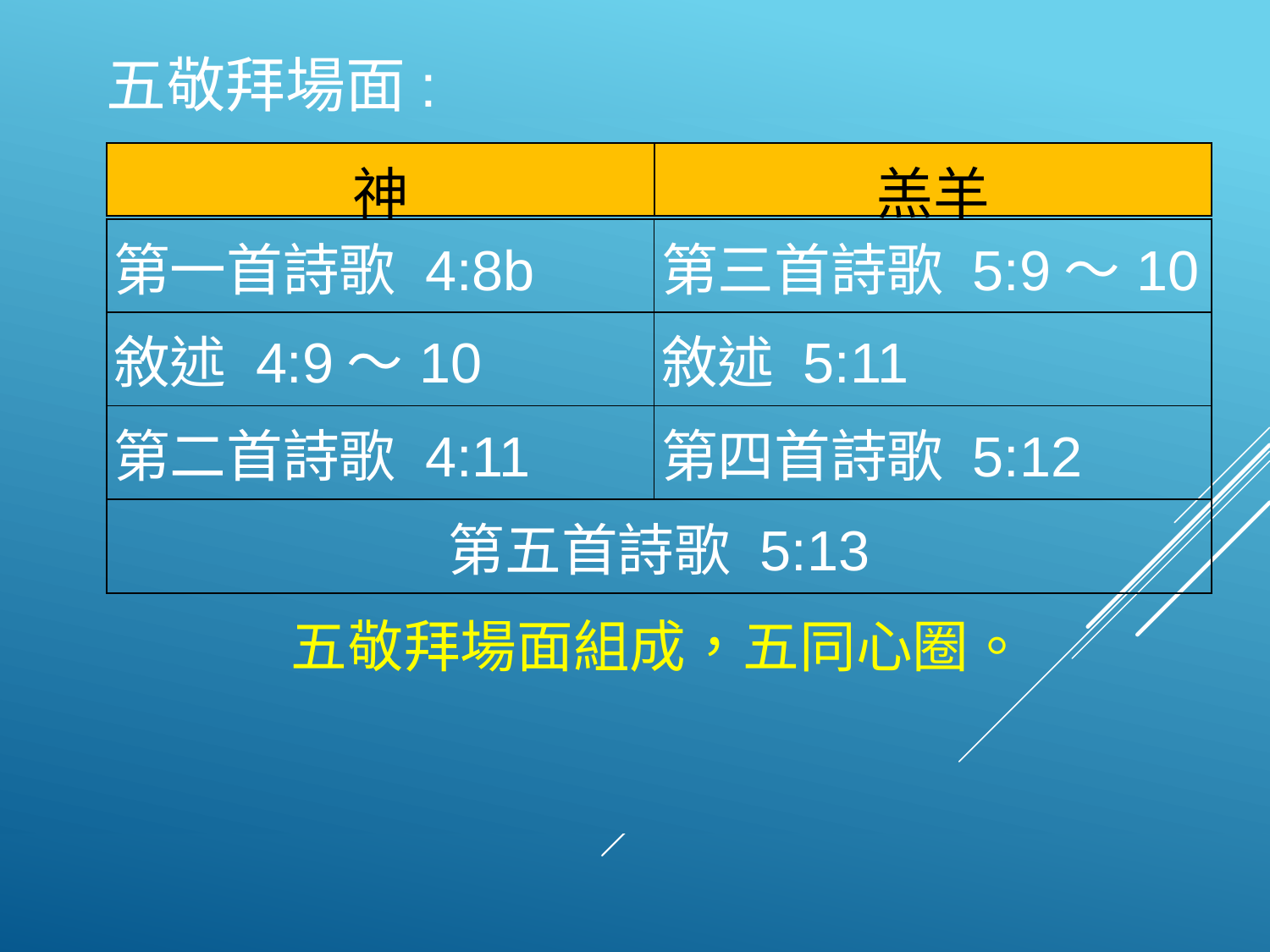

五敬拜場面:

| 神 | 羔羊 |
| --- | --- |
| 第一首詩歌 4:8b | 第三首詩歌 5:9～10 |
| --- | --- |
| 敘述 4:9～10 | 敘述 5:11 |
| 第二首詩歌 4:11 | 第四首詩歌 5:12 |
| 第五首詩歌 5:13 |  |
五敬拜場面組成，五同心圈。